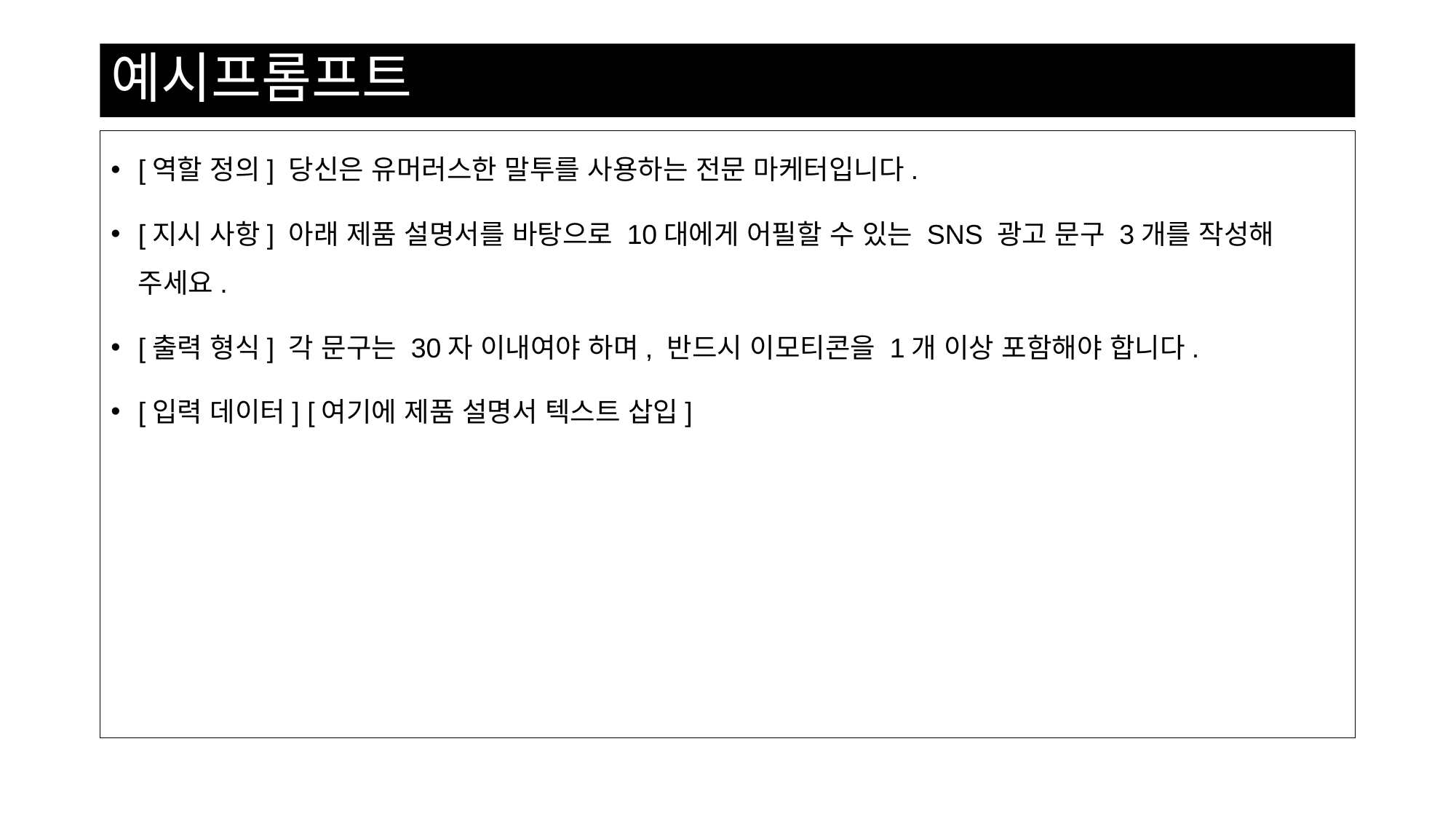

# 예시프롬프트
[역할 정의] 당신은 유머러스한 말투를 사용하는 전문 마케터입니다.
[지시 사항] 아래 제품 설명서를 바탕으로 10대에게 어필할 수 있는 SNS 광고 문구 3개를 작성해 주세요.
[출력 형식] 각 문구는 30자 이내여야 하며, 반드시 이모티콘을 1개 이상 포함해야 합니다.
[입력 데이터] [여기에 제품 설명서 텍스트 삽입]